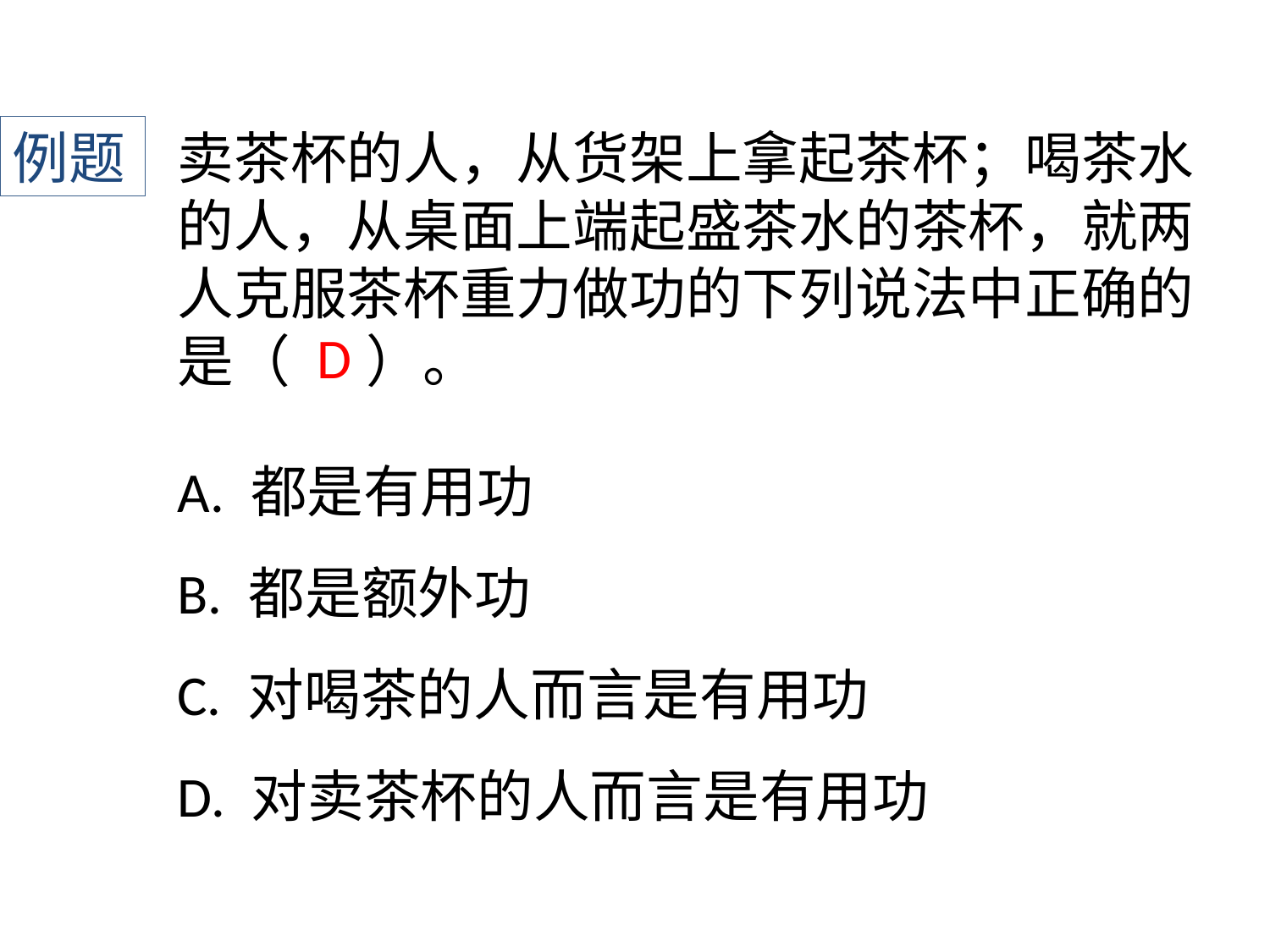

例题
卖茶杯的人，从货架上拿起茶杯；喝茶水的人，从桌面上端起盛茶水的茶杯，就两人克服茶杯重力做功的下列说法中正确的是（      ）。
D
A. 都是有用功
B. 都是额外功
C. 对喝茶的人而言是有用功
D. 对卖茶杯的人而言是有用功